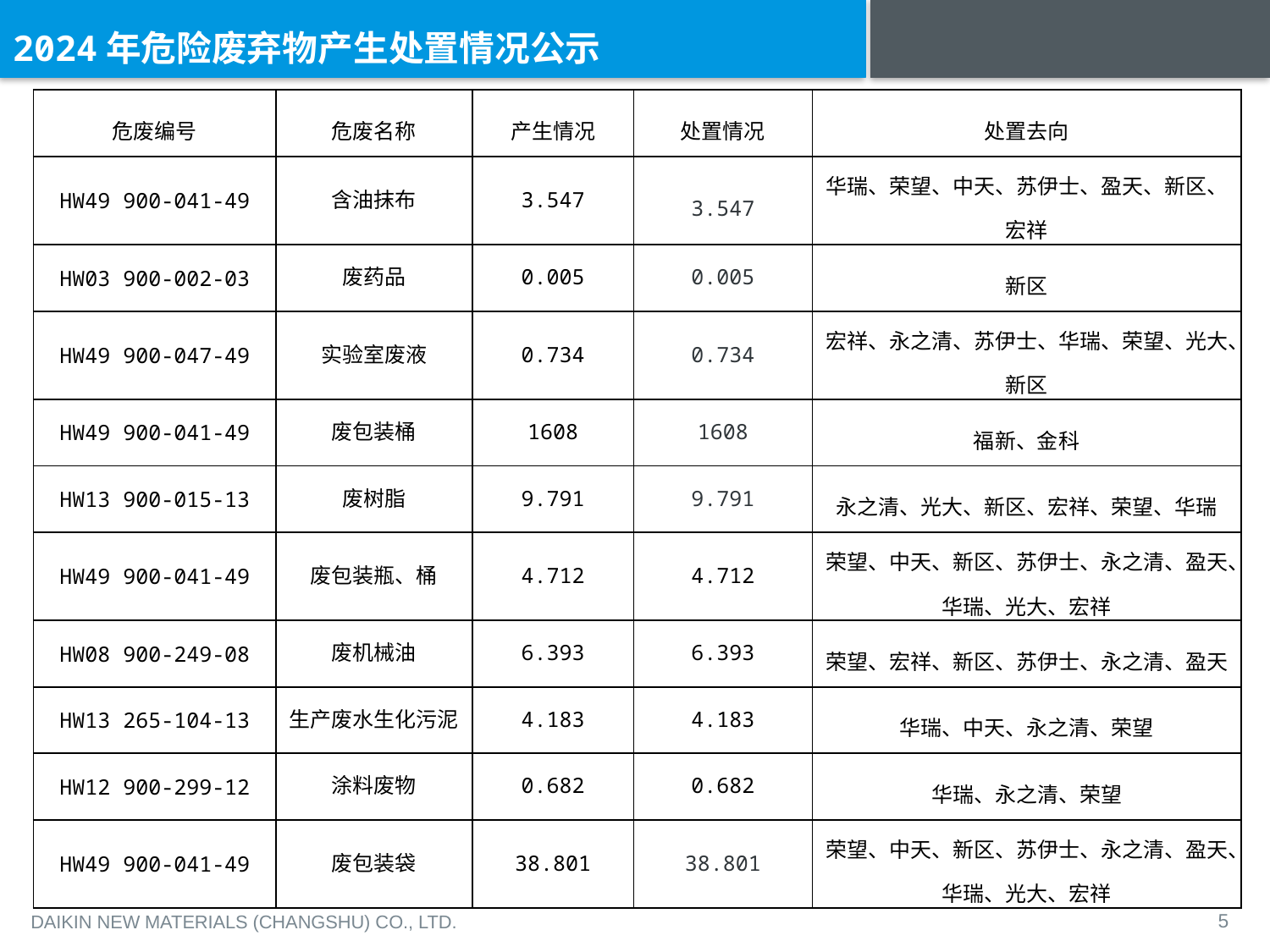

2024年危险废弃物产生处置情况公示
| 危废编号 | 危废名称 | 产生情况 | 处置情况 | 处置去向 |
| --- | --- | --- | --- | --- |
| HW49 900-041-49 | 含油抹布 | 3.547 | 3.547 | 华瑞、荣望、中天、苏伊士、盈天、新区、宏祥 |
| HW03 900-002-03 | 废药品 | 0.005 | 0.005 | 新区 |
| HW49 900-047-49 | 实验室废液 | 0.734 | 0.734 | 宏祥、永之清、苏伊士、华瑞、荣望、光大、新区 |
| HW49 900-041-49 | 废包装桶 | 1608 | 1608 | 福新、金科 |
| HW13 900-015-13 | 废树脂 | 9.791 | 9.791 | 永之清、光大、新区、宏祥、荣望、华瑞 |
| HW49 900-041-49 | 废包装瓶、桶 | 4.712 | 4.712 | 荣望、中天、新区、苏伊士、永之清、盈天、华瑞、光大、宏祥 |
| HW08 900-249-08 | 废机械油 | 6.393 | 6.393 | 荣望、宏祥、新区、苏伊士、永之清、盈天 |
| HW13 265-104-13 | 生产废水生化污泥 | 4.183 | 4.183 | 华瑞、中天、永之清、荣望 |
| HW12 900-299-12 | 涂料废物 | 0.682 | 0.682 | 华瑞、永之清、荣望 |
| HW49 900-041-49 | 废包装袋 | 38.801 | 38.801 | 荣望、中天、新区、苏伊士、永之清、盈天、华瑞、光大、宏祥 |